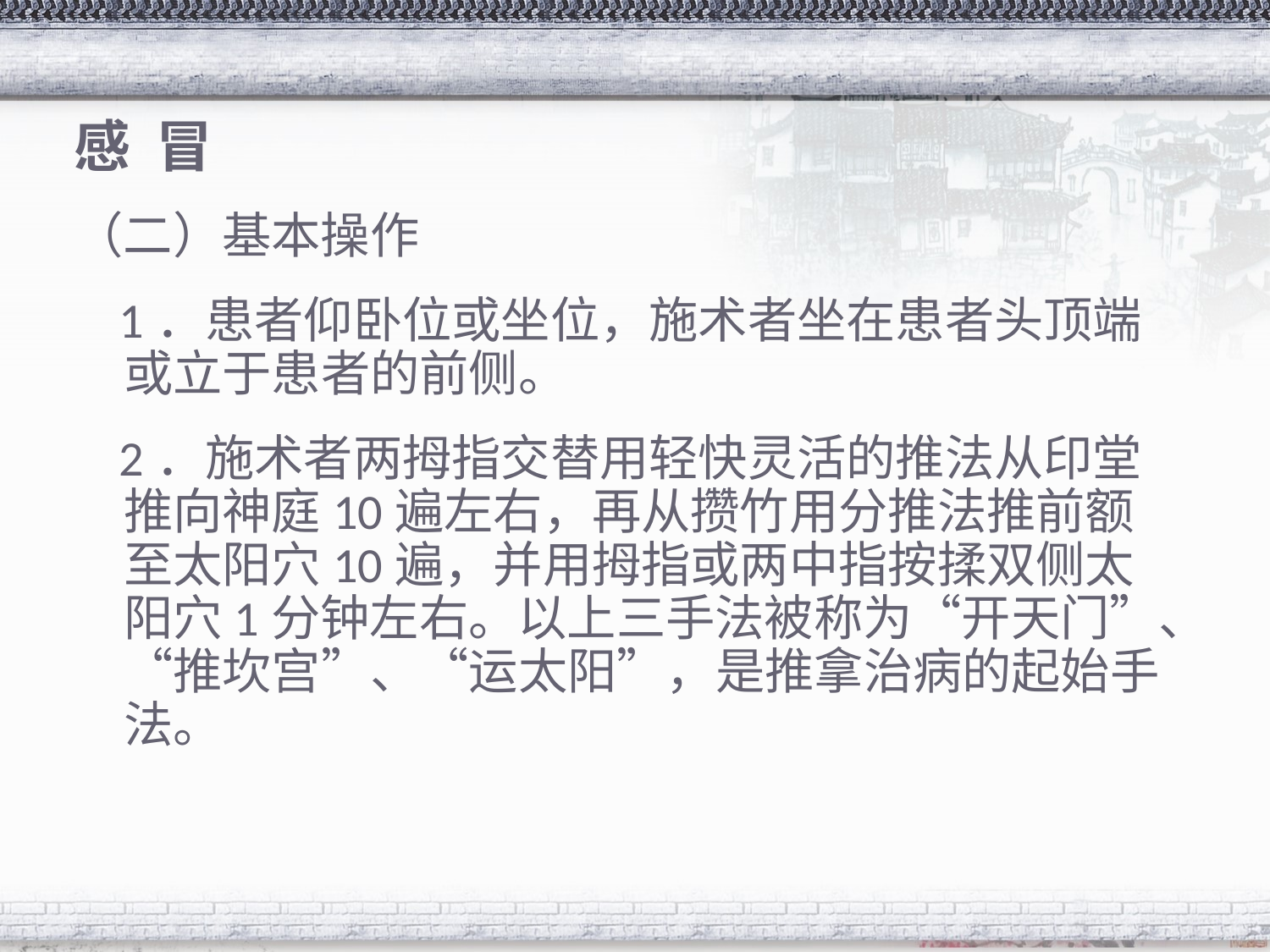

# 感  冒
（二）基本操作
    1．患者仰卧位或坐位，施术者坐在患者头顶端或立于患者的前侧。
    2．施术者两拇指交替用轻快灵活的推法从印堂推向神庭10遍左右，再从攒竹用分推法推前额至太阳穴10遍，并用拇指或两中指按揉双侧太阳穴1分钟左右。以上三手法被称为“开天门”、“推坎宫”、“运太阳”，是推拿治病的起始手法。